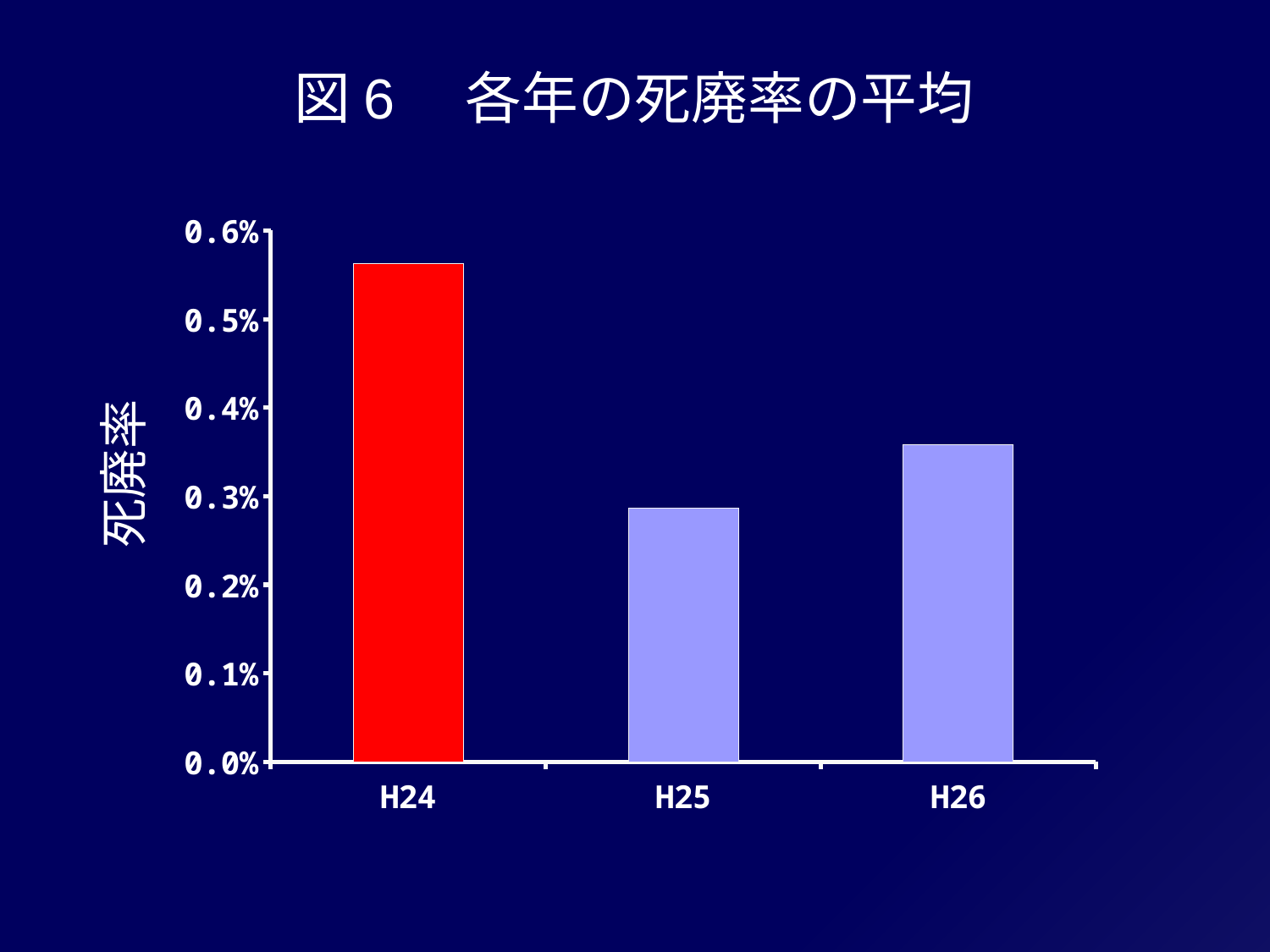

図6　各年の死廃率の平均

### Chart

| Category | 死廃率 |
|---|---|
| H24 | 0.005630434782608696 |
| H25 | 0.0028623188405797104 |
| H26 | 0.0035797101449275364 |
死廃率